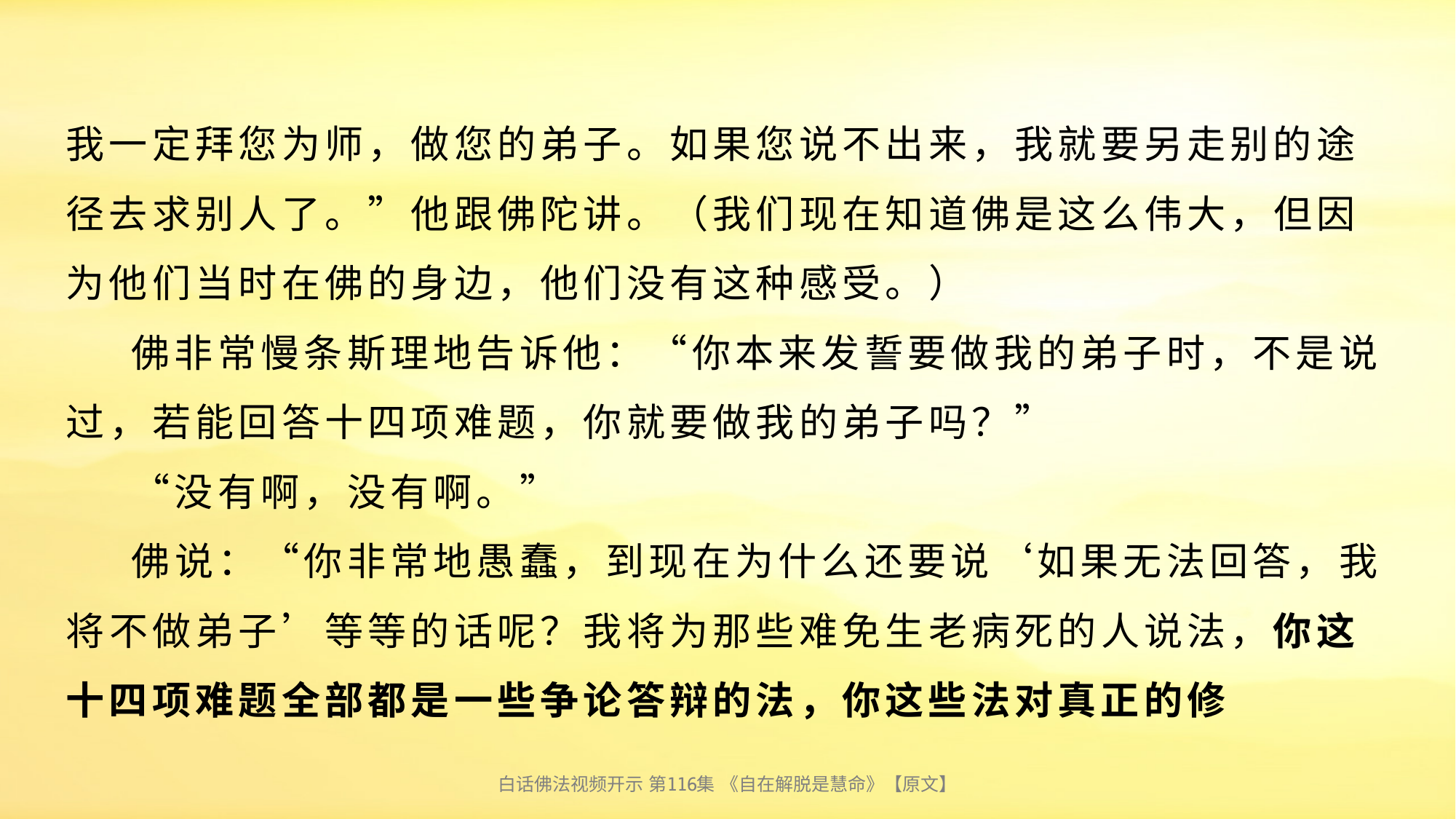

# 我一定拜您为师，做您的弟子。如果您说不出来，我就要另走别的途径去求别人了。”他跟佛陀讲。（我们现在知道佛是这么伟大，但因为他们当时在佛的身边，他们没有这种感受。） 佛非常慢条斯理地告诉他：“你本来发誓要做我的弟子时，不是说过，若能回答十四项难题，你就要做我的弟子吗？” “没有啊，没有啊。” 佛说：“你非常地愚蠢，到现在为什么还要说‘如果无法回答，我将不做弟子’等等的话呢？我将为那些难免生老病死的人说法，你这十四项难题全部都是一些争论答辩的法，你这些法对真正的修
白话佛法视频开示 第116集 《自在解脱是慧命》【原文】